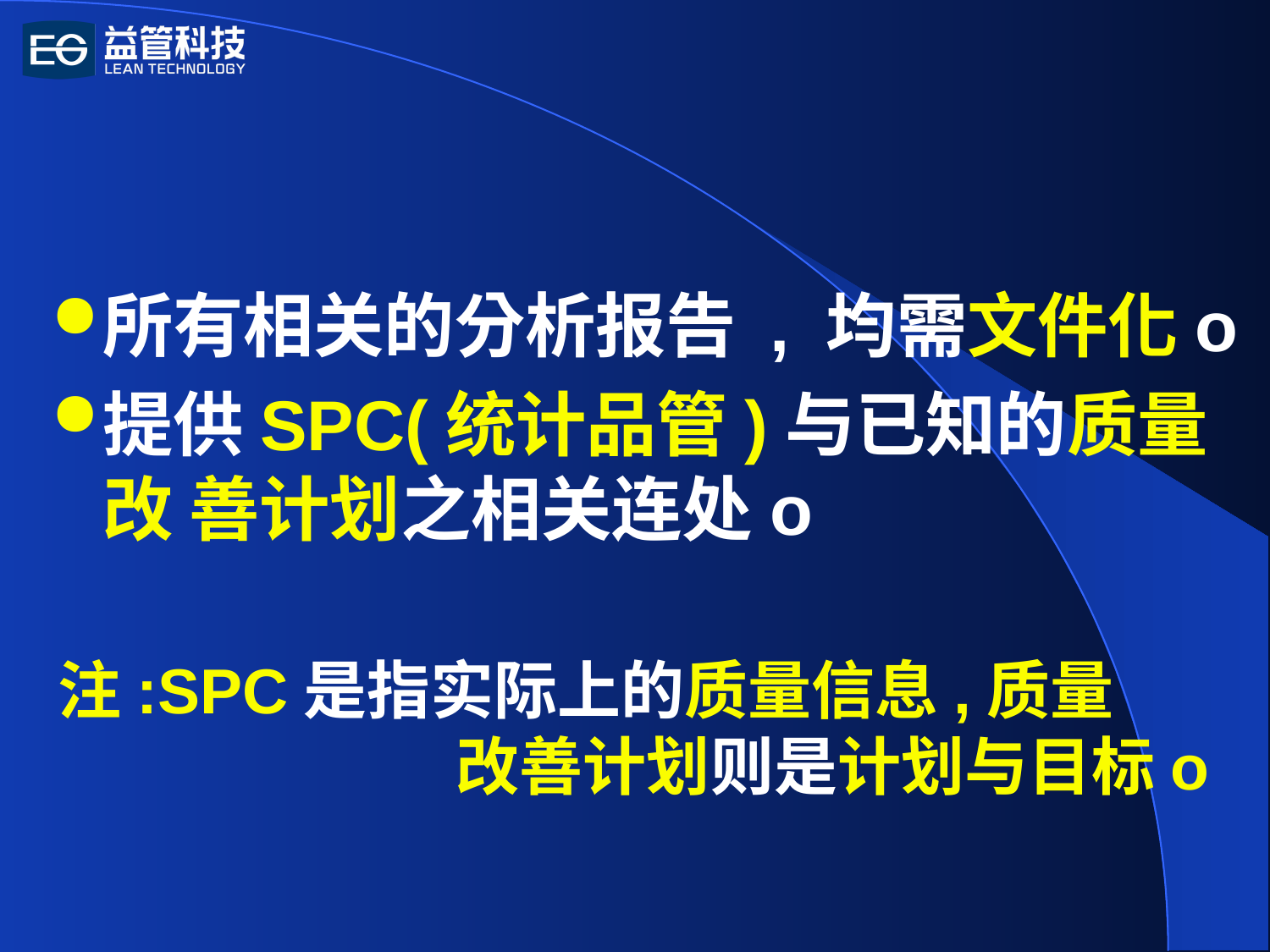

所有相关的分析报告 , 均需文件化o
提供SPC(统计品管)与已知的质量改 善计划之相关连处o

注:SPC是指实际上的质量信息,质量                                改善计划则是计划与目标o